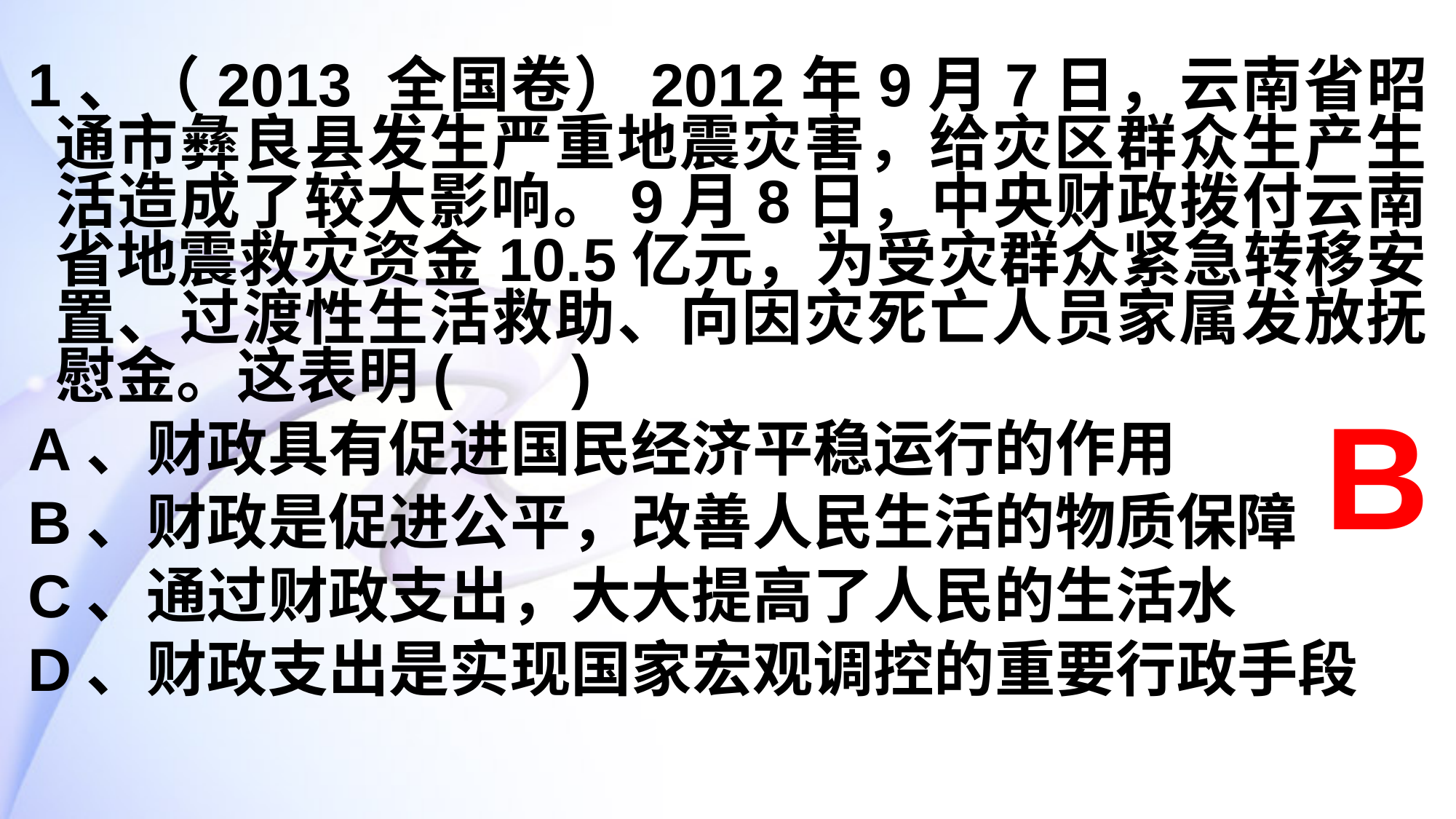

1、（2013 全国卷）2012年9月7日，云南省昭通市彝良县发生严重地震灾害，给灾区群众生产生活造成了较大影响。9月8日，中央财政拨付云南省地震救灾资金10.5亿元，为受灾群众紧急转移安置、过渡性生活救助、向因灾死亡人员家属发放抚慰金。这表明(       )
A、财政具有促进国民经济平稳运行的作用
B、财政是促进公平，改善人民生活的物质保障
C、通过财政支出，大大提高了人民的生活水
D、财政支出是实现国家宏观调控的重要行政手段

B